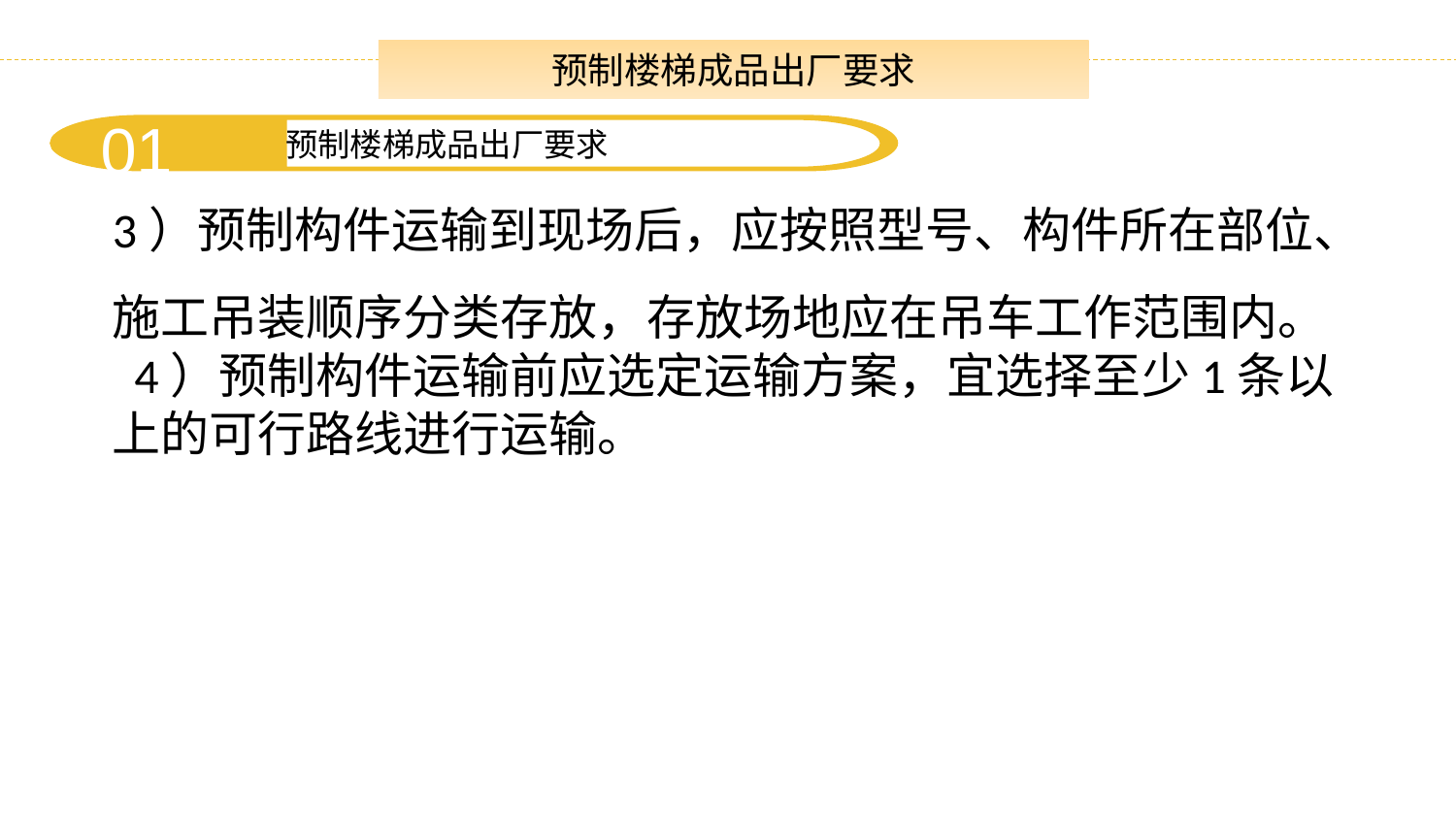

预制楼梯成品出厂要求
01

预制楼梯成品出厂要求

3）预制构件运输到现场后，应按照型号、构件所在部位、施工吊装顺序分类存放，存放场地应在吊车工作范围内。
  4）预制构件运输前应选定运输方案，宜选择至少1条以上的可行路线进行运输。